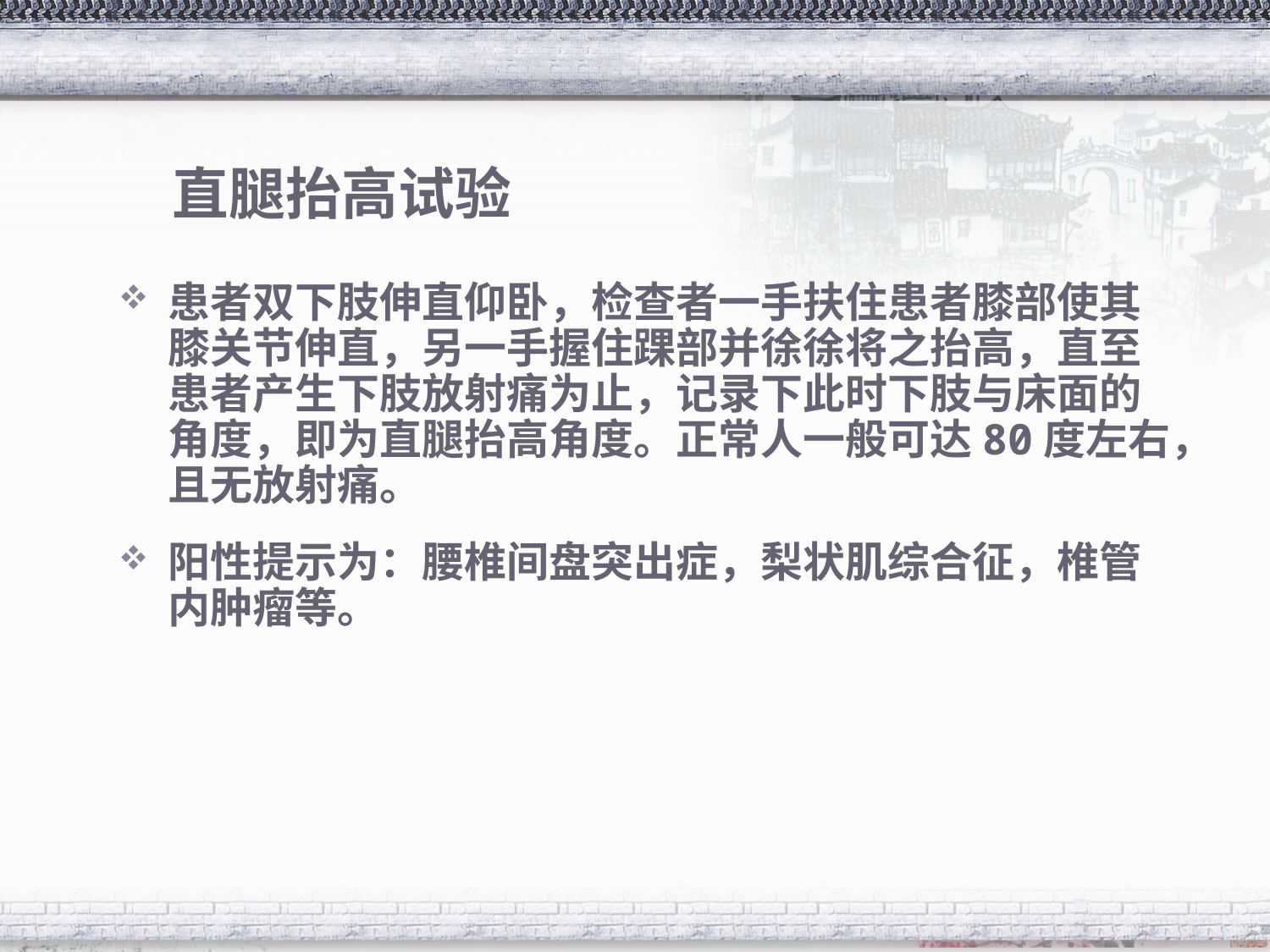

# 直腿抬高试验
患者双下肢伸直仰卧，检查者一手扶住患者膝部使其膝关节伸直，另一手握住踝部并徐徐将之抬高，直至患者产生下肢放射痛为止，记录下此时下肢与床面的角度，即为直腿抬高角度。正常人一般可达80度左右，且无放射痛。
阳性提示为：腰椎间盘突出症，梨状肌综合征，椎管内肿瘤等。